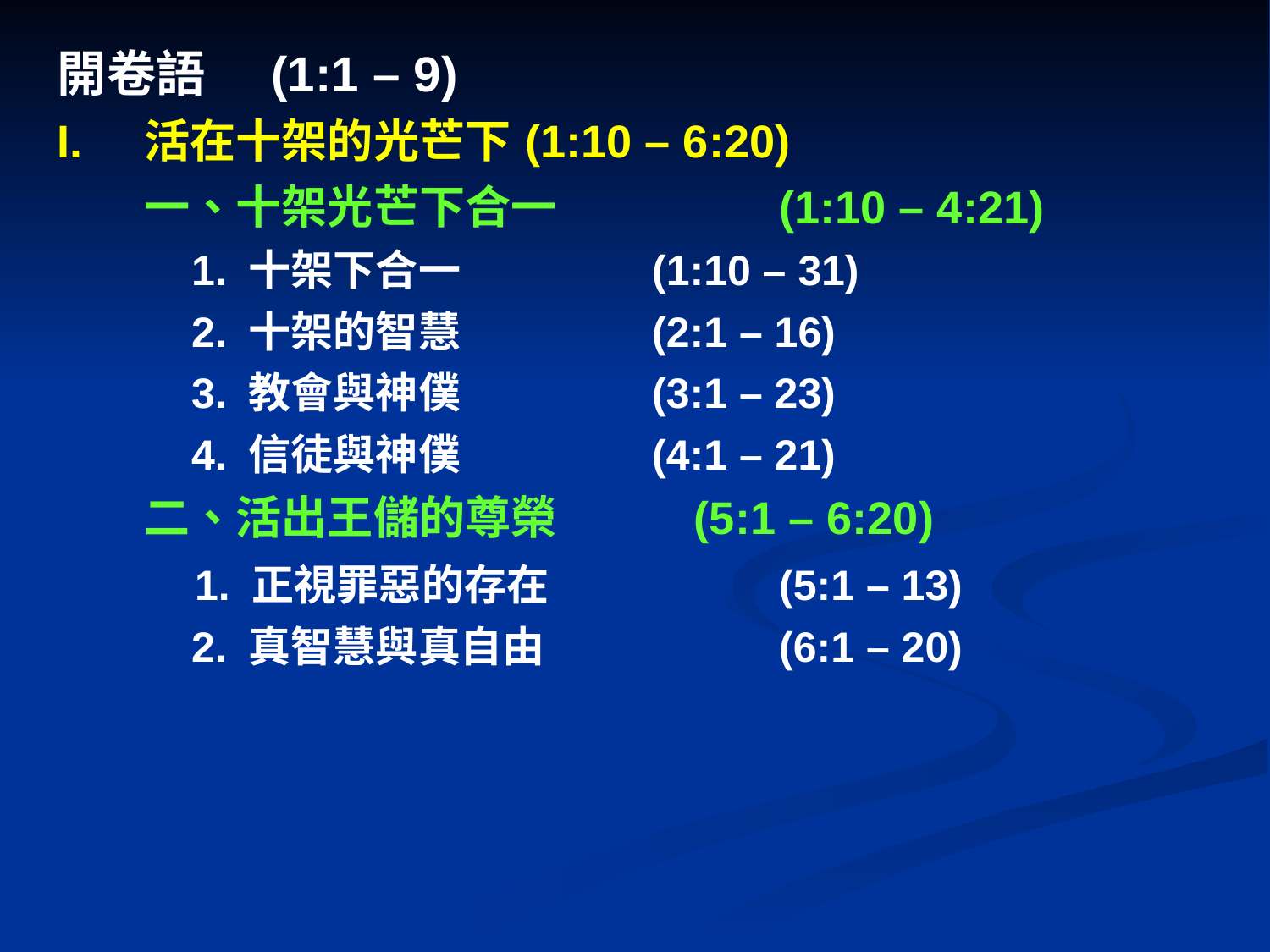

開卷語	(1:1 – 9)
I.	活在十架的光芒下 	(1:10 – 6:20)
	一、十架光芒下合一 		(1:10 – 4:21)
	    1. 十架下合一		(1:10 – 31)
	    2. 十架的智慧		(2:1 – 16)
	    3. 教會與神僕		(3:1 – 23)
	    4. 信徒與神僕		(4:1 – 21)
	二、活出王儲的尊榮	   (5:1 – 6:20)
	    1. 正視罪惡的存在		(5:1 – 13)
	    2. 真智慧與真自由		(6:1 – 20)